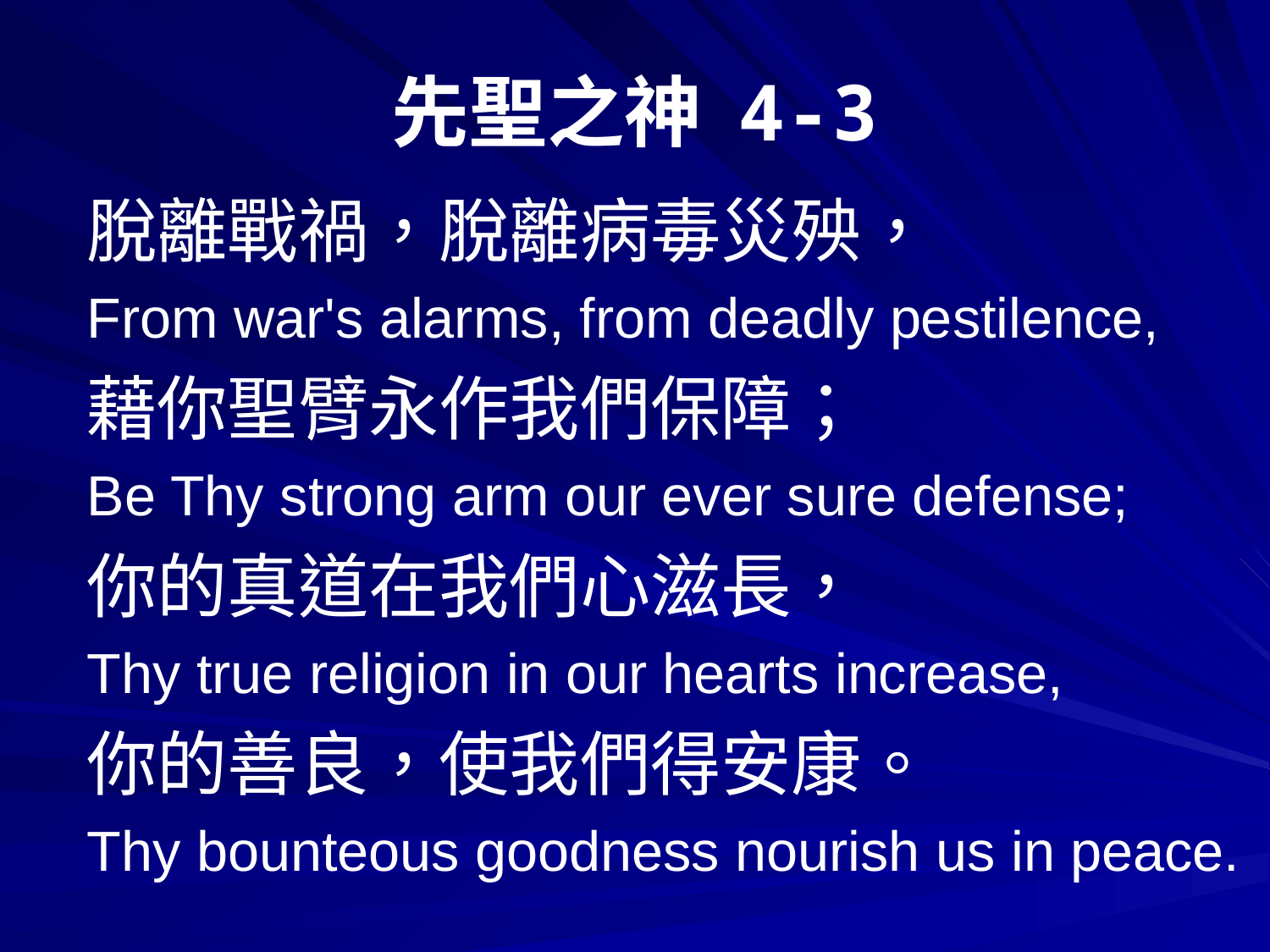

# 先聖之神 4-3
脫離戰禍，脫離病毒災殃，
From war's alarms, from deadly pestilence,
藉你聖臂永作我們保障；
Be Thy strong arm our ever sure defense;
你的真道在我們心滋長，
Thy true religion in our hearts increase,
你的善良，使我們得安康。
Thy bounteous goodness nourish us in peace.